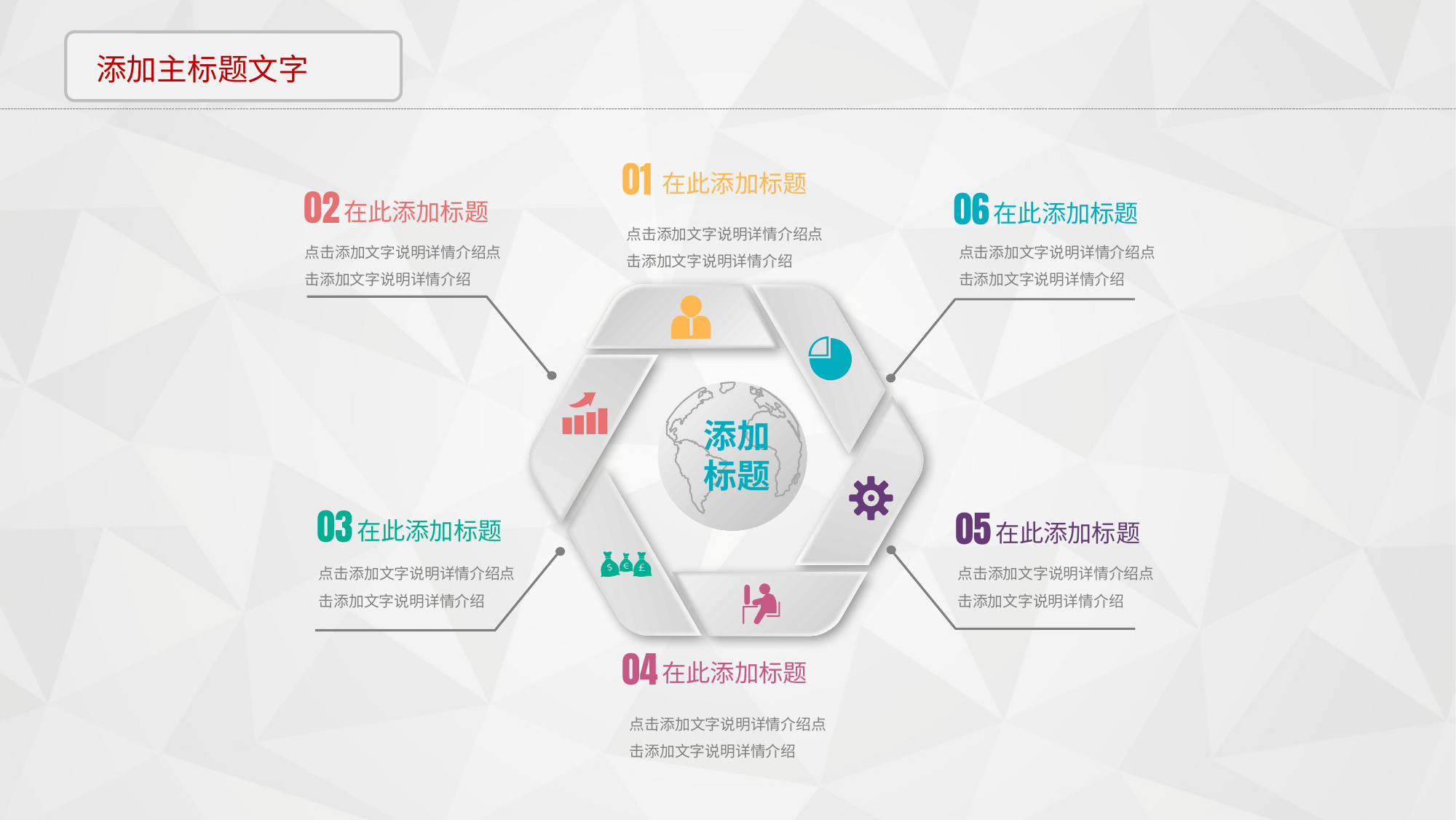

01
在此添加标题
点击添加文字说明详情介绍点击添加文字说明详情介绍
02
在此添加标题
点击添加文字说明详情介绍点击添加文字说明详情介绍
06
在此添加标题
点击添加文字说明详情介绍点击添加文字说明详情介绍

添加
标题

03
在此添加标题
点击添加文字说明详情介绍点击添加文字说明详情介绍
05
在此添加标题
点击添加文字说明详情介绍点击添加文字说明详情介绍

04
在此添加标题
点击添加文字说明详情介绍点击添加文字说明详情介绍